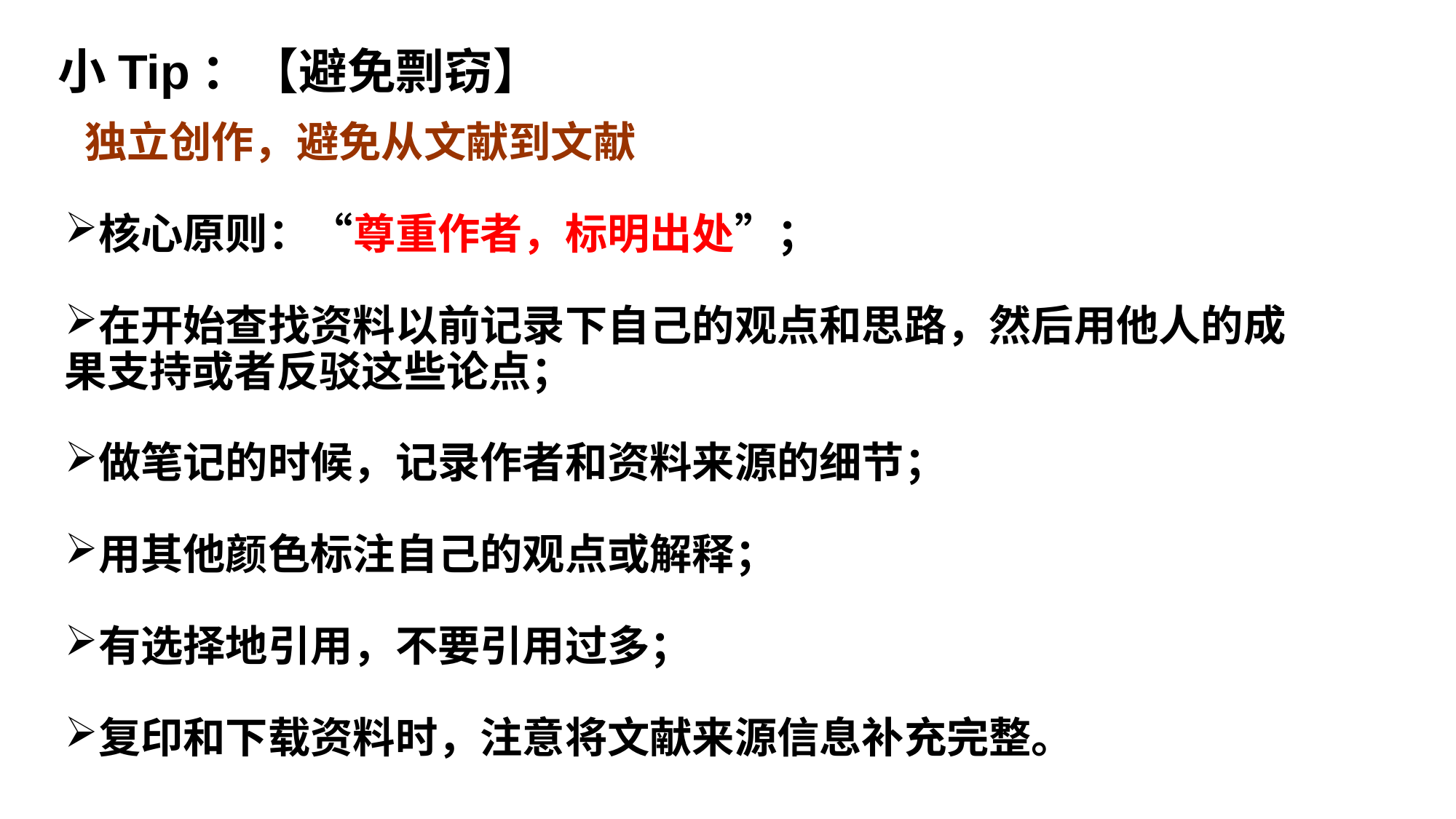

小Tip：【避免剽窃】

 独立创作，避免从文献到文献

核心原则：“尊重作者，标明出处”；

在开始查找资料以前记录下自己的观点和思路，然后用他人的成果支持或者反驳这些论点；

做笔记的时候，记录作者和资料来源的细节；

用其他颜色标注自己的观点或解释；

有选择地引用，不要引用过多；

复印和下载资料时，注意将文献来源信息补充完整。